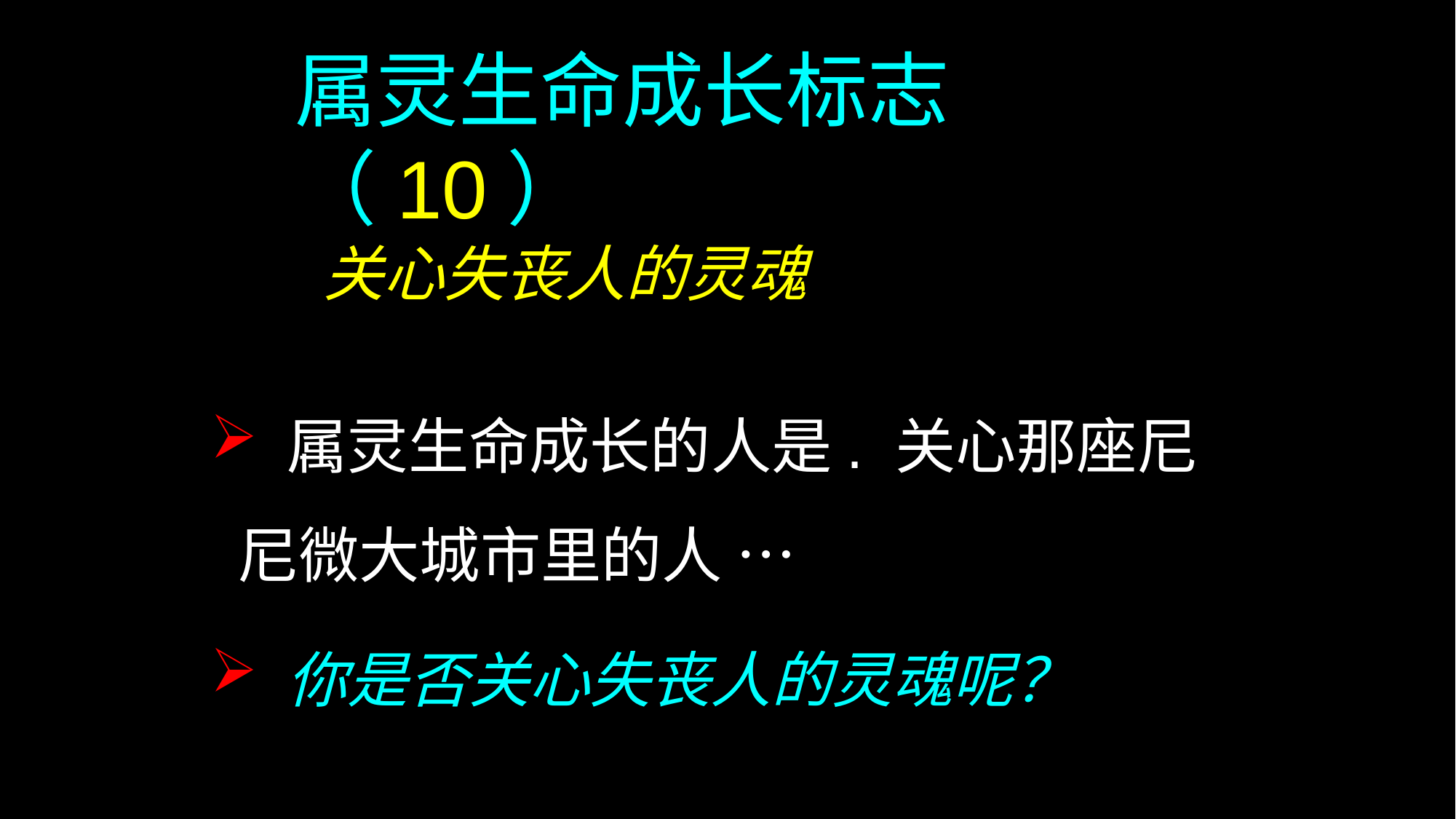

# 属灵生命成长标志 （10）
 关心失丧人的灵魂

 属灵生命成长的人是. 关心那座尼尼微大城市里的人 …
 你是否关心失丧人的灵魂呢？